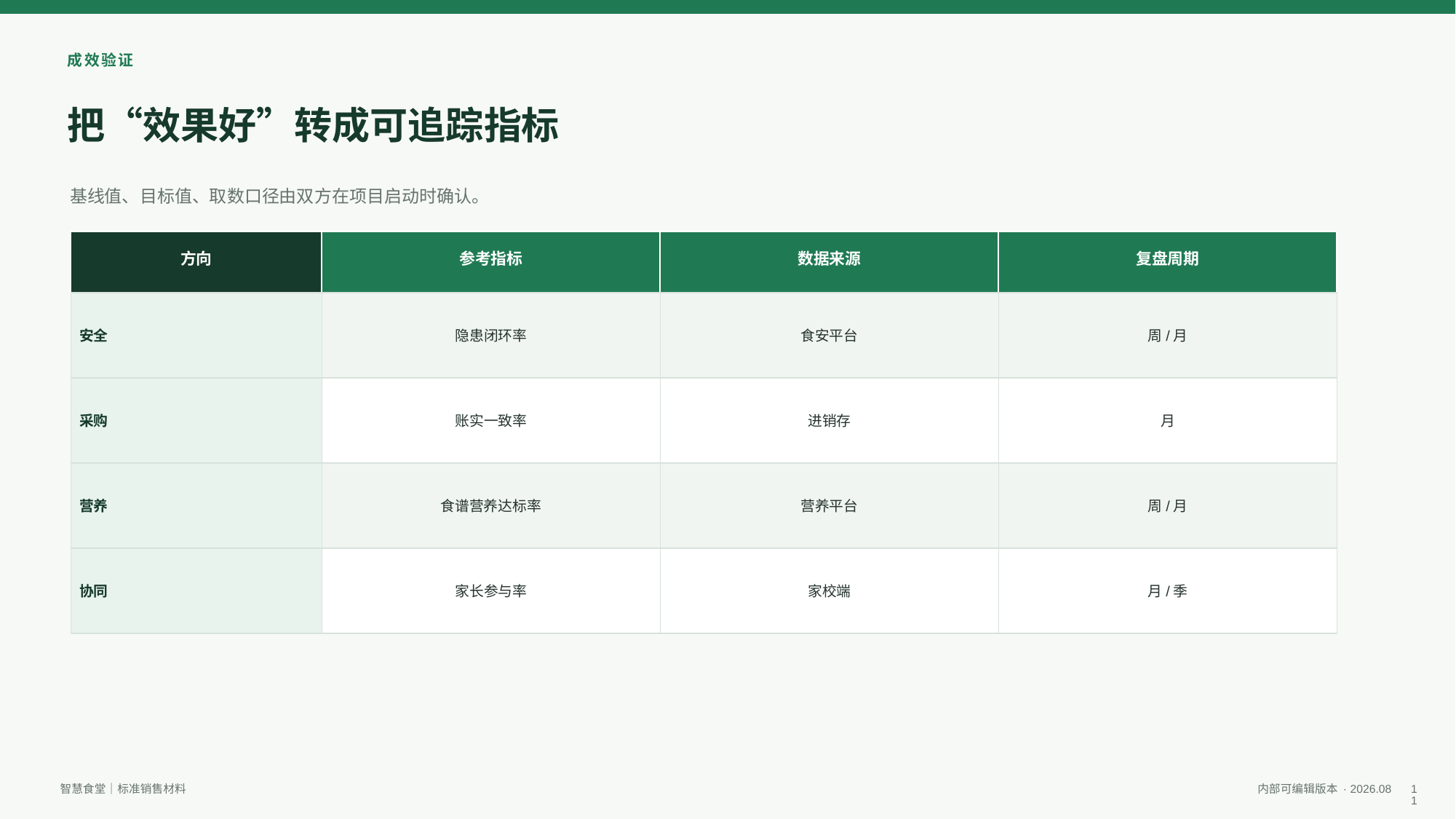

成效验证
把“效果好”转成可追踪指标
基线值、目标值、取数口径由双方在项目启动时确认。

方向
参考指标
数据来源
复盘周期

安全
隐患闭环率
食安平台
周/月

采购
账实一致率
进销存
月

营养
食谱营养达标率
营养平台
周/月

协同
家长参与率
家校端
月/季
11